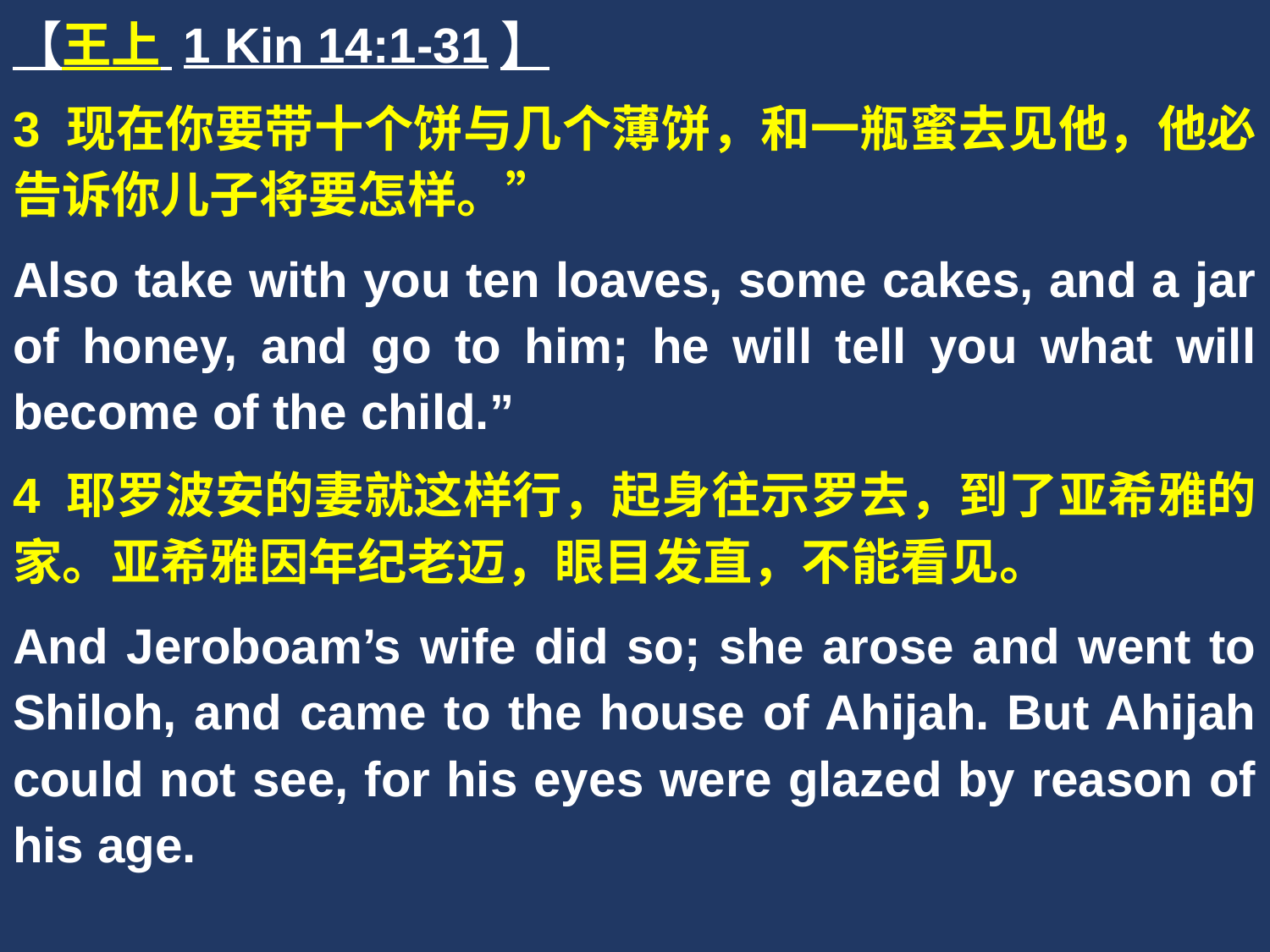

【王上 1 Kin 14:1-31】
3 现在你要带十个饼与几个薄饼，和一瓶蜜去见他，他必告诉你儿子将要怎样。”
Also take with you ten loaves, some cakes, and a jar of honey, and go to him; he will tell you what will become of the child.”
4 耶罗波安的妻就这样行，起身往示罗去，到了亚希雅的家。亚希雅因年纪老迈，眼目发直，不能看见。
And Jeroboam’s wife did so; she arose and went to Shiloh, and came to the house of Ahijah. But Ahijah could not see, for his eyes were glazed by reason of his age.